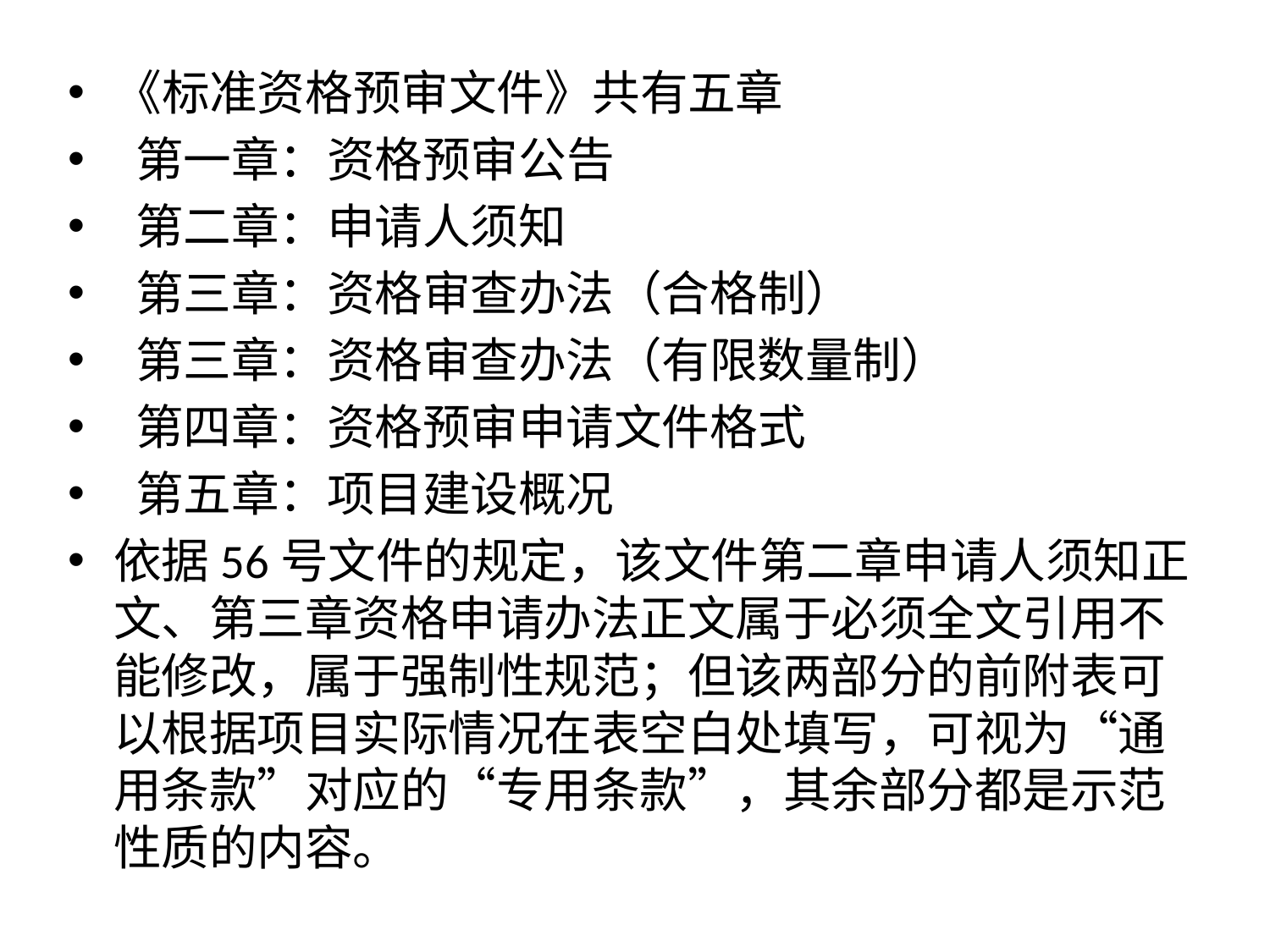

《标准资格预审文件》共有五章
 第一章：资格预审公告
 第二章：申请人须知
 第三章：资格审查办法（合格制）
 第三章：资格审查办法（有限数量制）
 第四章：资格预审申请文件格式
 第五章：项目建设概况
依据56号文件的规定，该文件第二章申请人须知正文、第三章资格申请办法正文属于必须全文引用不能修改，属于强制性规范；但该两部分的前附表可以根据项目实际情况在表空白处填写，可视为“通用条款”对应的“专用条款”，其余部分都是示范性质的内容。